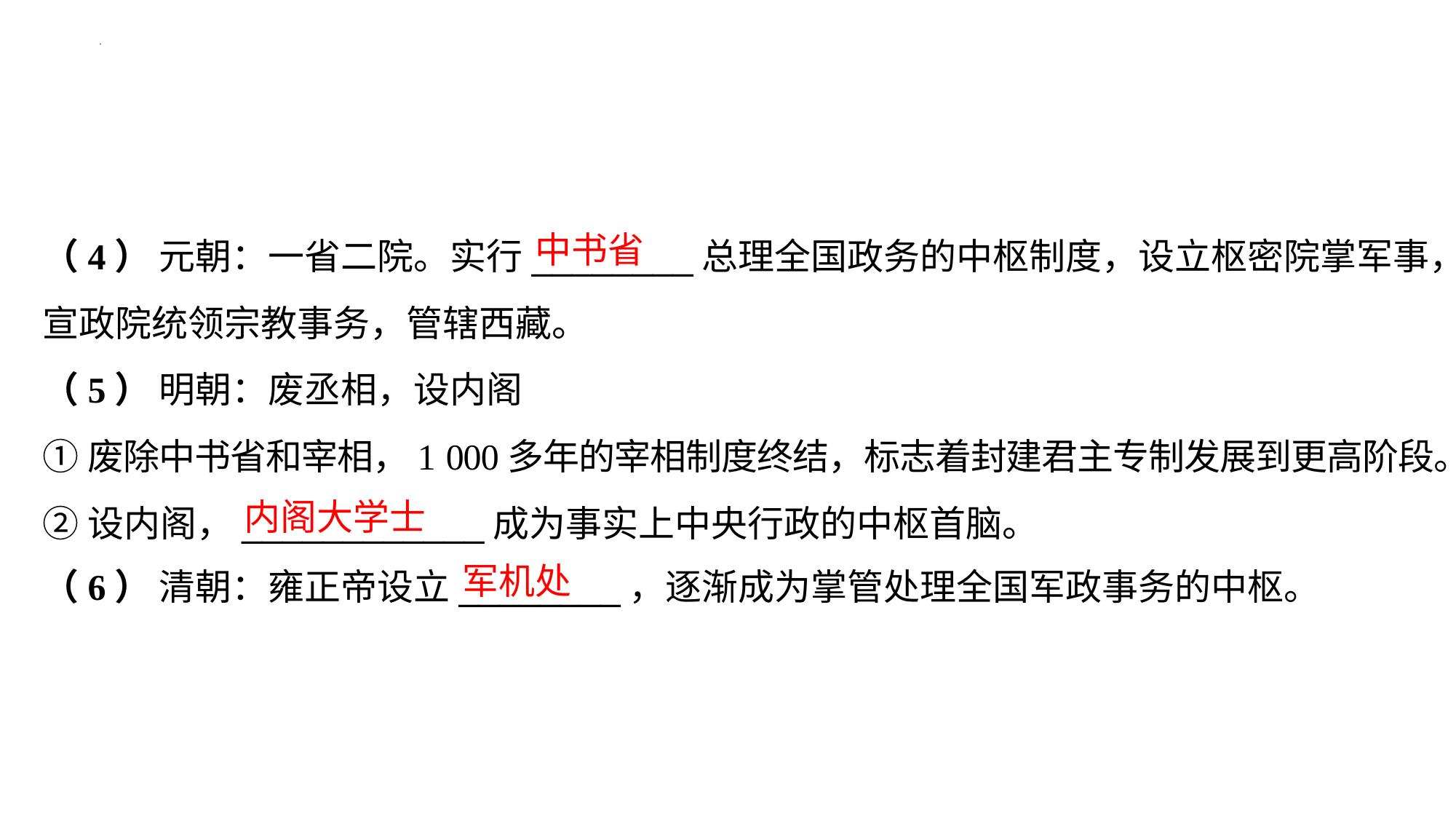

中书省
（4） 元朝：一省二院。实行________总理全国政务的中枢制度，设立枢密院掌军事，
宣政院统领宗教事务，管辖西藏。
（5） 明朝：废丞相，设内阁
①废除中书省和宰相，1 000多年的宰相制度终结，标志着封建君主专制发展到更高阶段。
②设内阁，____________成为事实上中央行政的中枢首脑。
（6） 清朝：雍正帝设立________，逐渐成为掌管处理全国军政事务的中枢。
内阁大学士
军机处